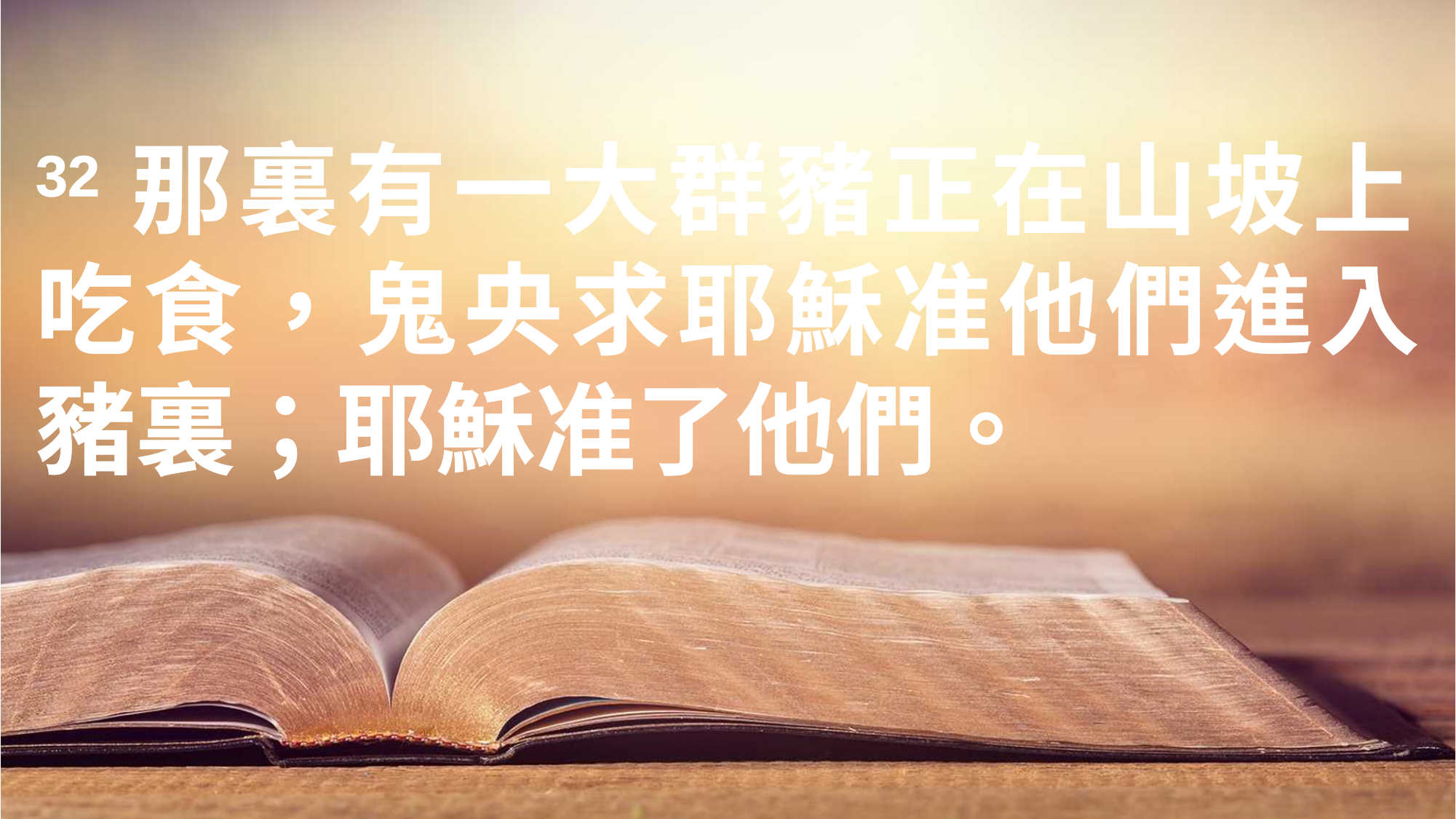

32那裏有一大群豬正在山坡上
吃食，鬼央求耶穌准他們進入豬裏；耶穌准了他們。